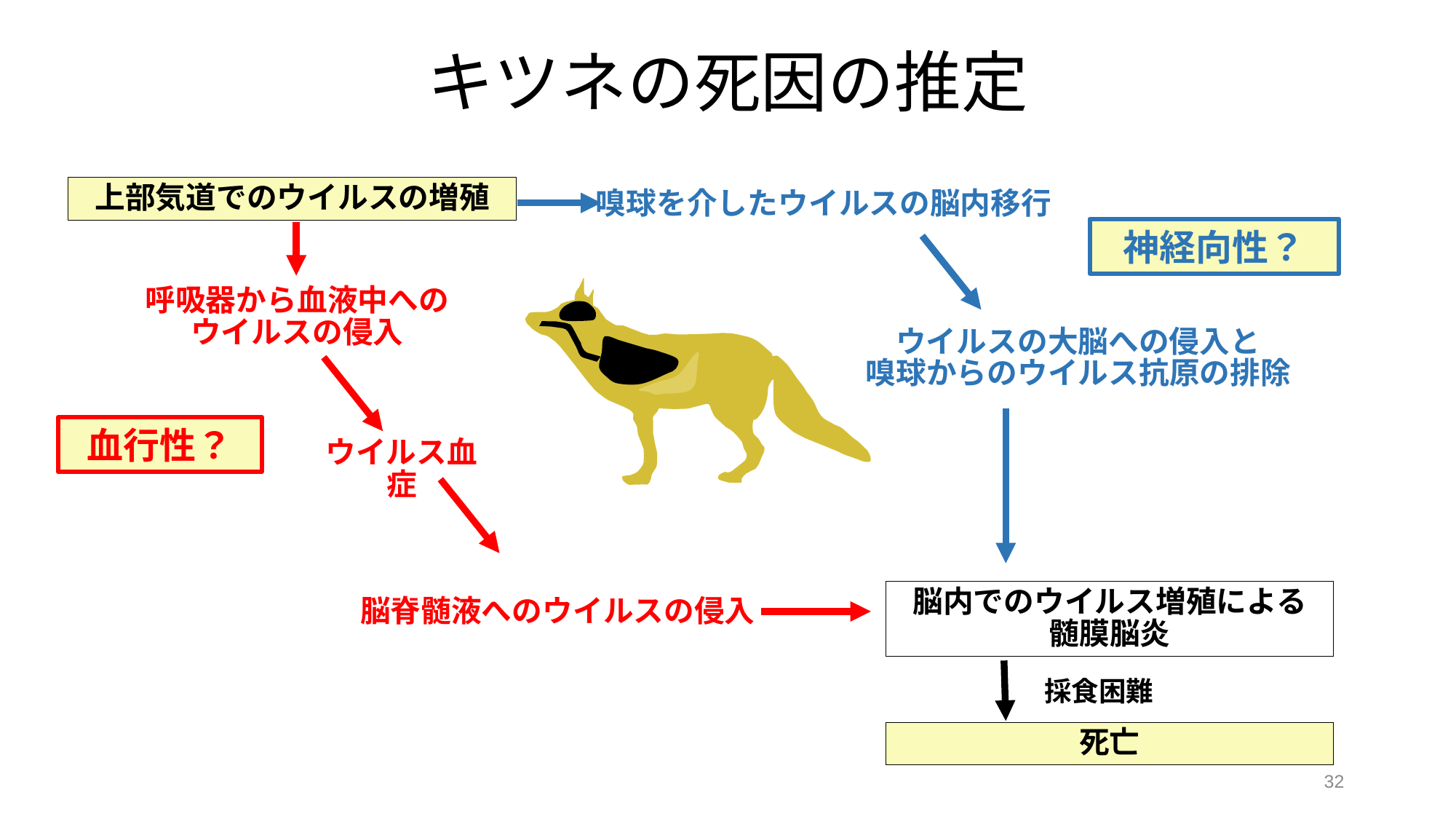

キツネの死因の推定
上部気道でのウイルスの増殖
嗅球を介したウイルスの脳内移行
神経向性？
呼吸器から血液中への
ウイルスの侵入
血行性？
ウイルス血症
脳脊髄液へのウイルスの侵入

ウイルスの大脳への侵入と
嗅球からのウイルス抗原の排除
脳内でのウイルス増殖による
髄膜脳炎
採食困難
死亡
32